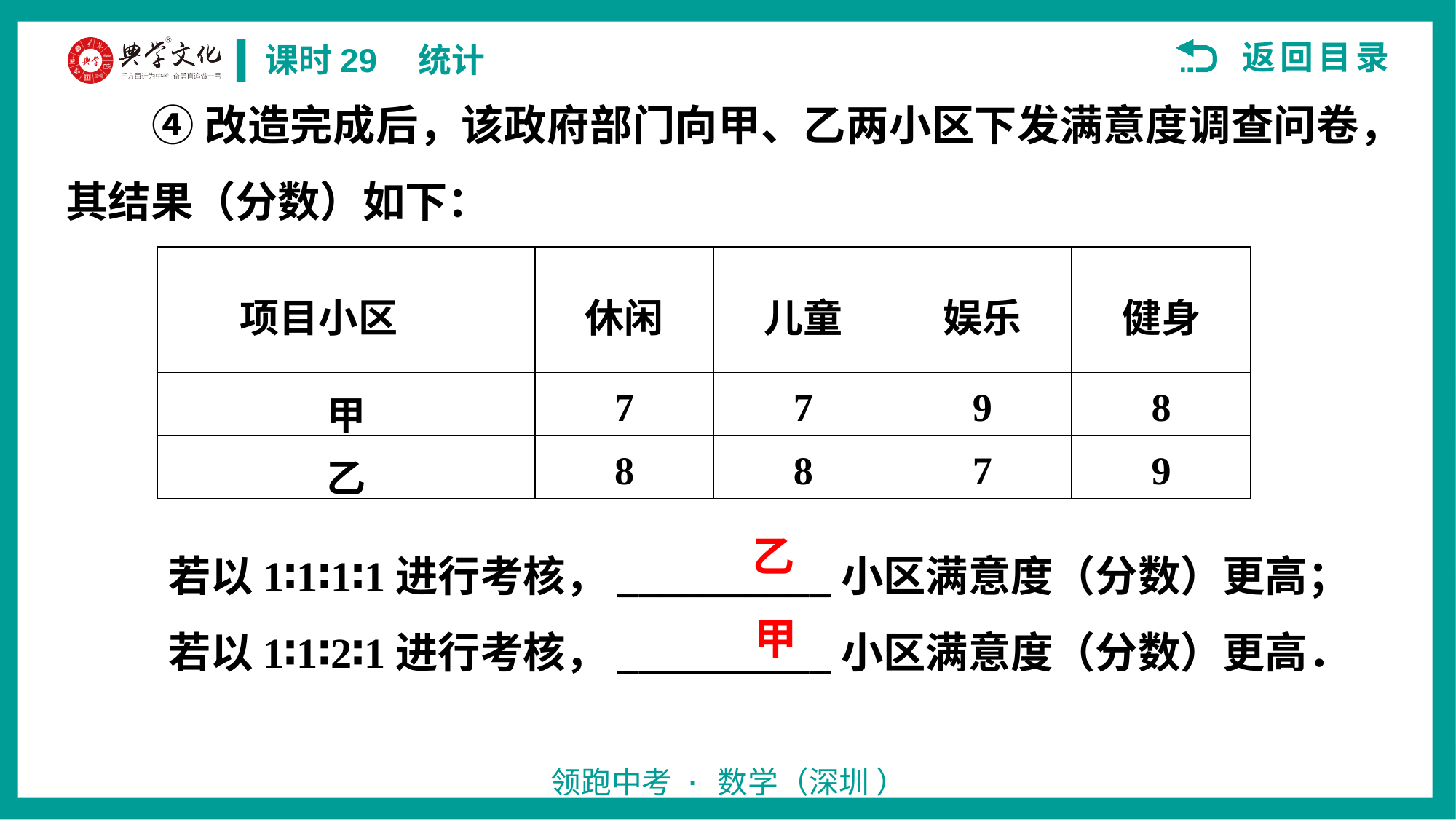

④改造完成后，该政府部门向甲、乙两小区下发满意度调查问卷，其结果（分数）如下：
| 项目小区 | 休闲 | 儿童 | 娱乐 | 健身 |
| --- | --- | --- | --- | --- |
| 甲 | 7 | 7 | 9 | 8 |
| 乙 | 8 | 8 | 7 | 9 |
若以1∶1∶1∶1进行考核，__________小区满意度（分数）更高；
若以1∶1∶2∶1进行考核，__________小区满意度（分数）更高．
乙
甲